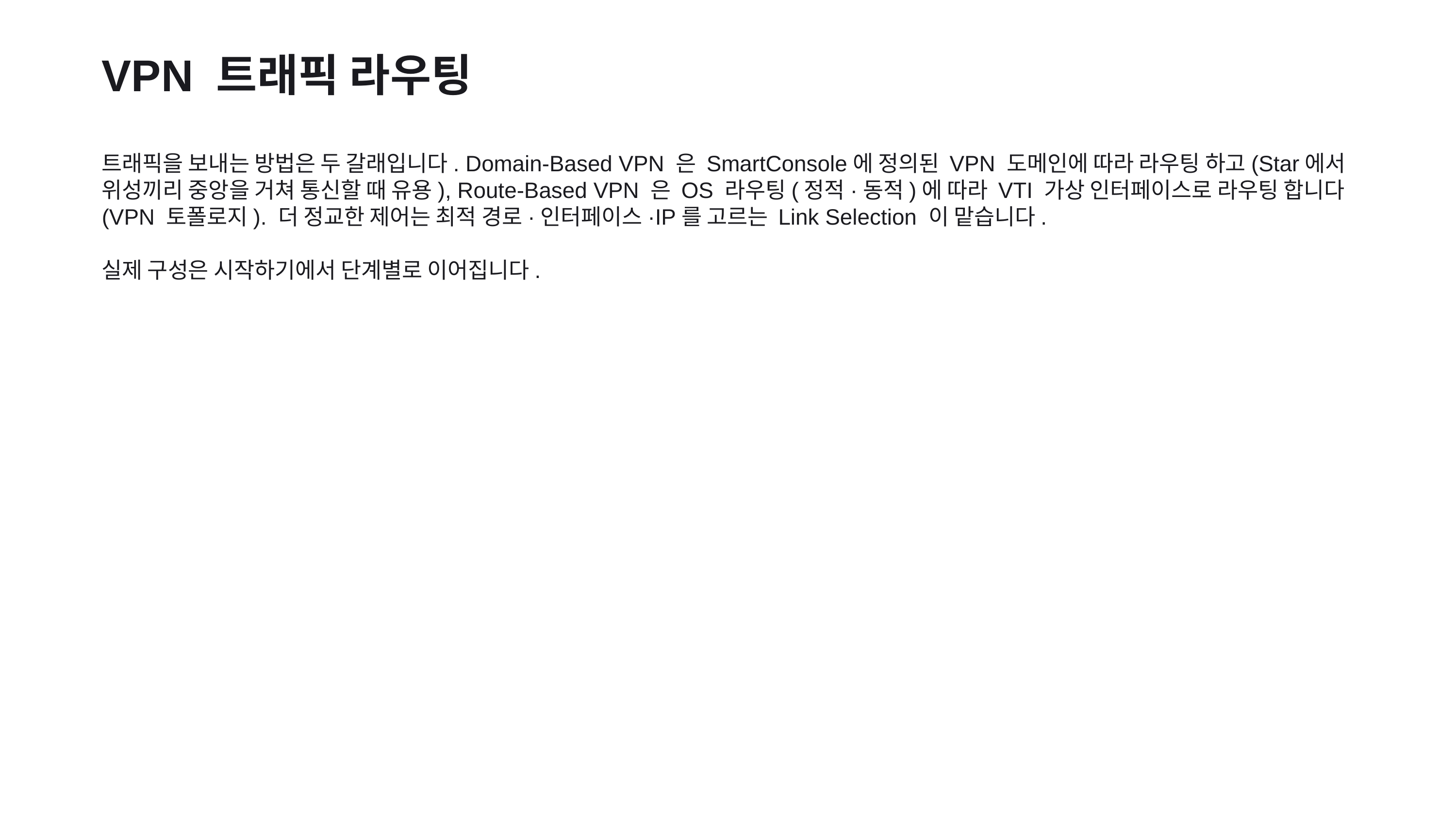

VPN 트래픽 라우팅
트래픽을 보내는 방법은 두 갈래입니다. Domain-Based VPN 은 SmartConsole에 정의된 VPN 도메인에 따라 라우팅 하고(Star에서 위성끼리 중앙을 거쳐 통신할 때 유용), Route-Based VPN 은 OS 라우팅(정적·동적)에 따라 VTI 가상 인터페이스로 라우팅 합니다(VPN 토폴로지). 더 정교한 제어는 최적 경로·인터페이스·IP를 고르는 Link Selection 이 맡습니다.

실제 구성은 시작하기에서 단계별로 이어집니다.